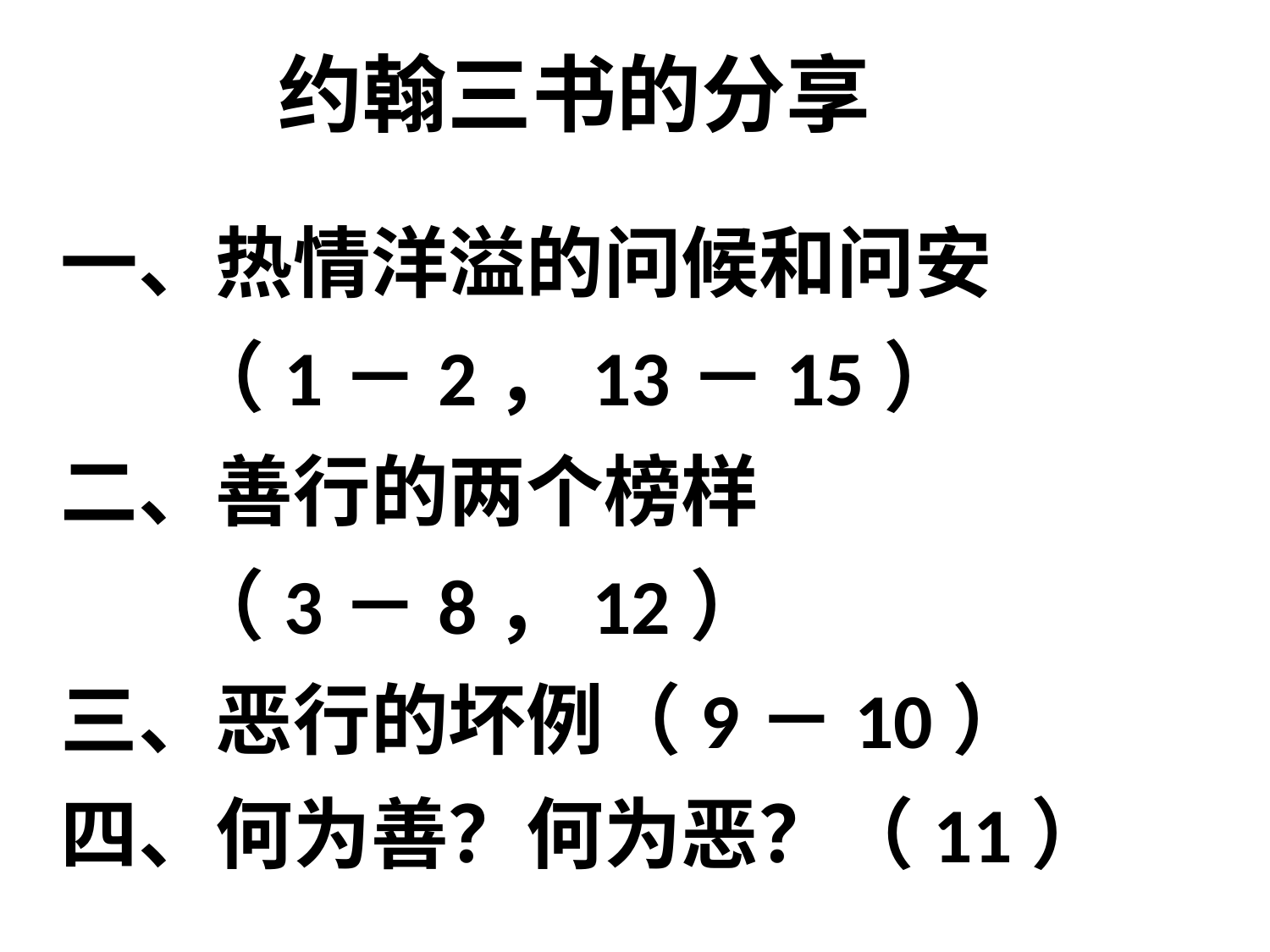

# 约翰三书的分享
一、热情洋溢的问候和问安
	（1－2，13－15）
二、善行的两个榜样
	（3－8，12）
三、恶行的坏例（9－10）
四、何为善？何为恶？（11）